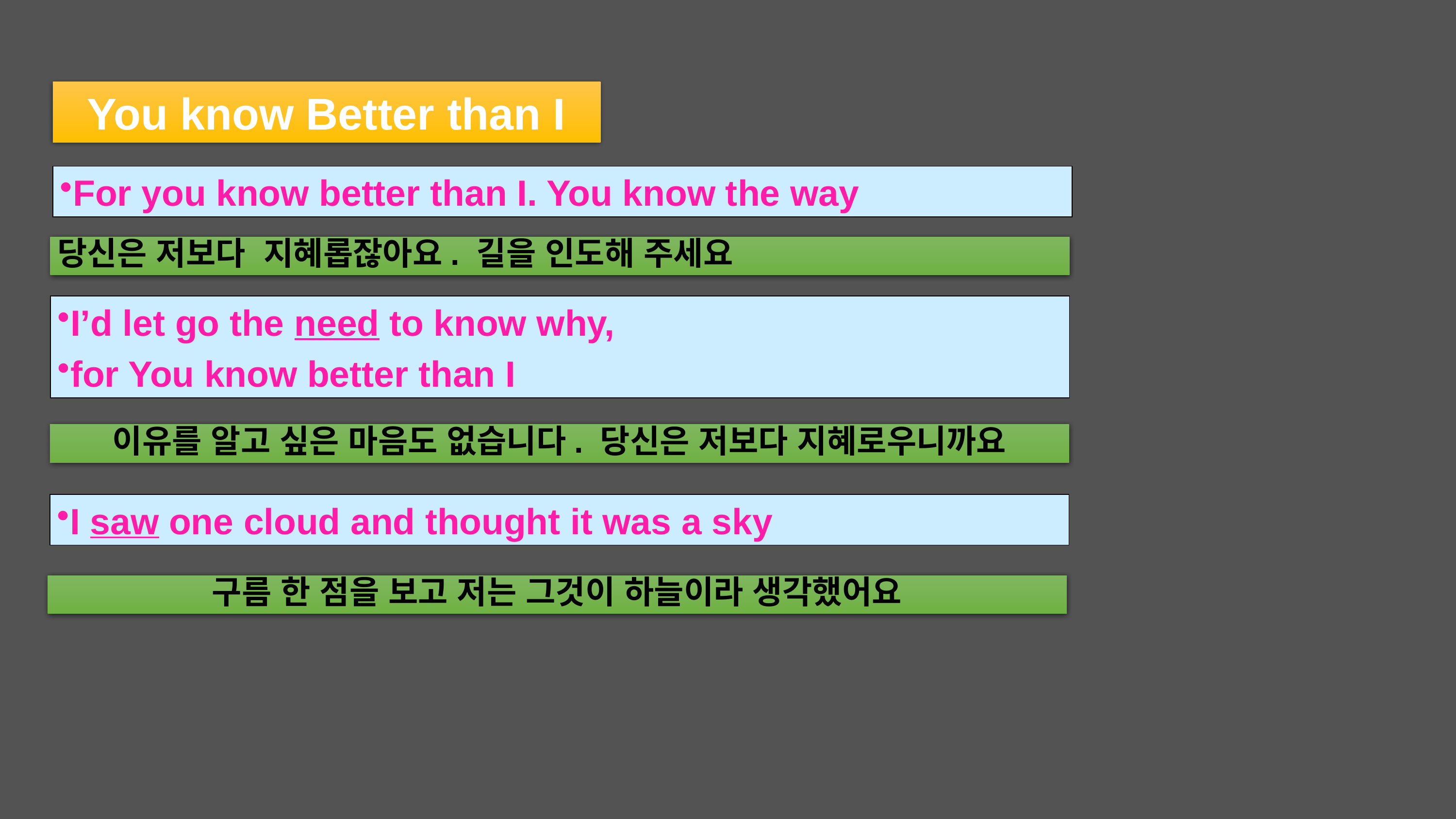

You know Better than I
For you know better than I. You know the way
당신은 저보다  지혜롭잖아요. 길을 인도해 주세요
I’d let go the need to know why,
for You know better than I
이유를 알고 싶은 마음도 없습니다. 당신은 저보다 지혜로우니까요
I saw one cloud and thought it was a sky
구름 한 점을 보고 저는 그것이 하늘이라 생각했어요